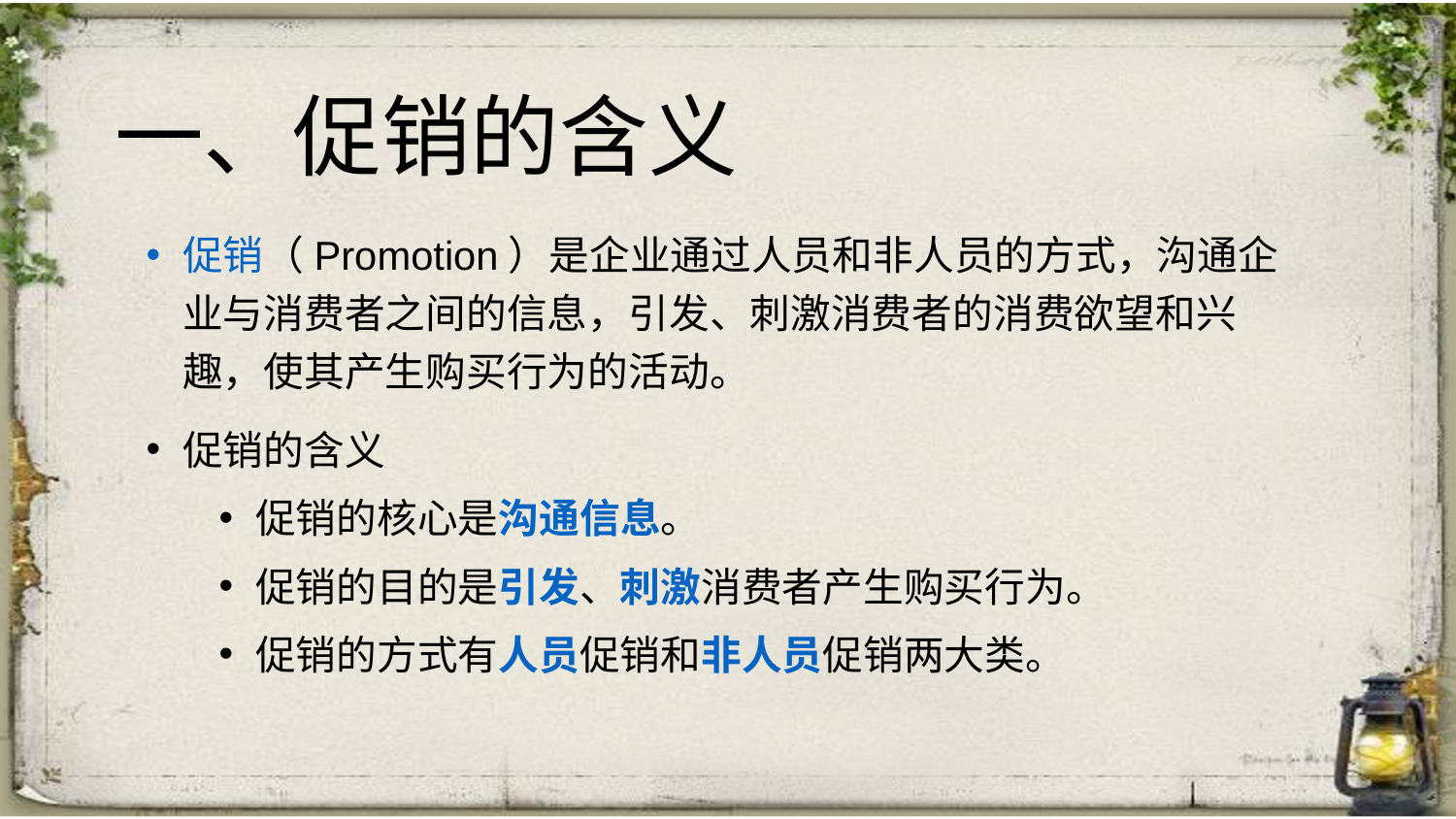

# 一、促销的含义
促销（Promotion）是企业通过人员和非人员的方式，沟通企业与消费者之间的信息，引发、刺激消费者的消费欲望和兴趣，使其产生购买行为的活动。
促销的含义
促销的核心是沟通信息。
促销的目的是引发、刺激消费者产生购买行为。
促销的方式有人员促销和非人员促销两大类。